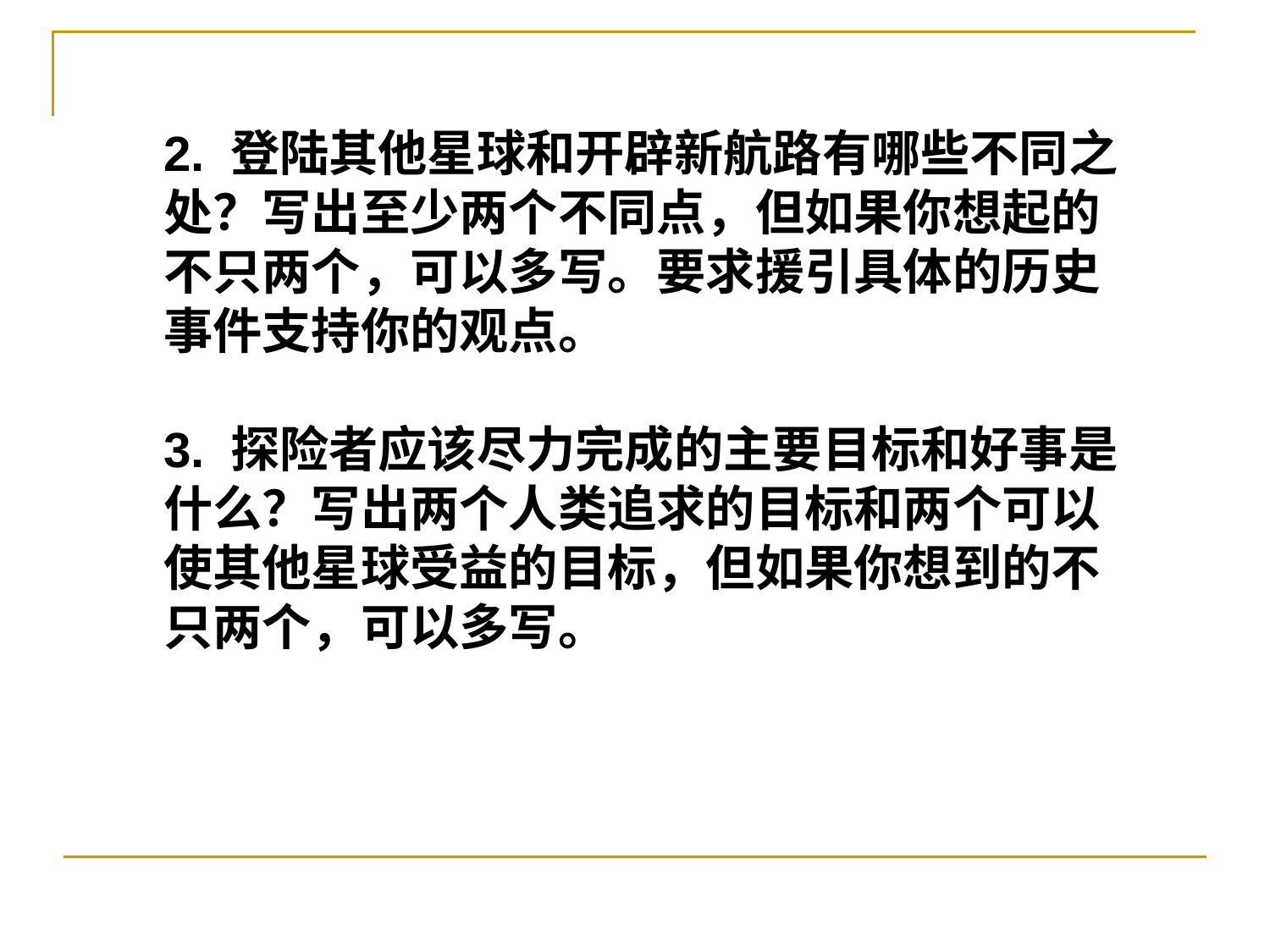

2. 登陆其他星球和开辟新航路有哪些不同之处？写出至少两个不同点，但如果你想起的不只两个，可以多写。要求援引具体的历史事件支持你的观点。

3. 探险者应该尽力完成的主要目标和好事是什么？写出两个人类追求的目标和两个可以使其他星球受益的目标，但如果你想到的不只两个，可以多写。